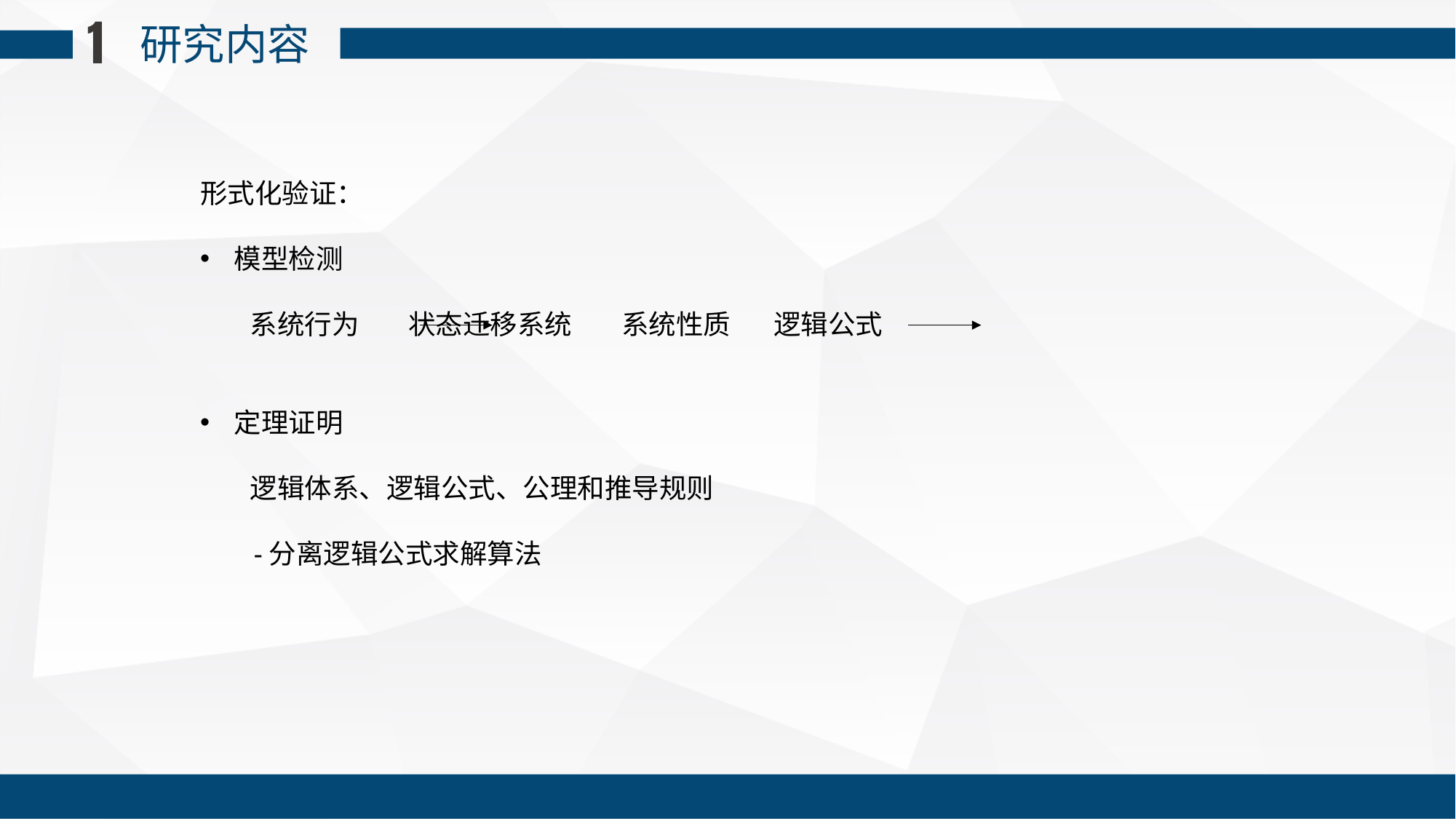

1
研究内容

形式化验证：

模型检测

       系统行为        状态迁移系统        系统性质       逻辑公式

定理证明

       逻辑体系、逻辑公式、公理和推导规则

       -分离逻辑公式求解算法